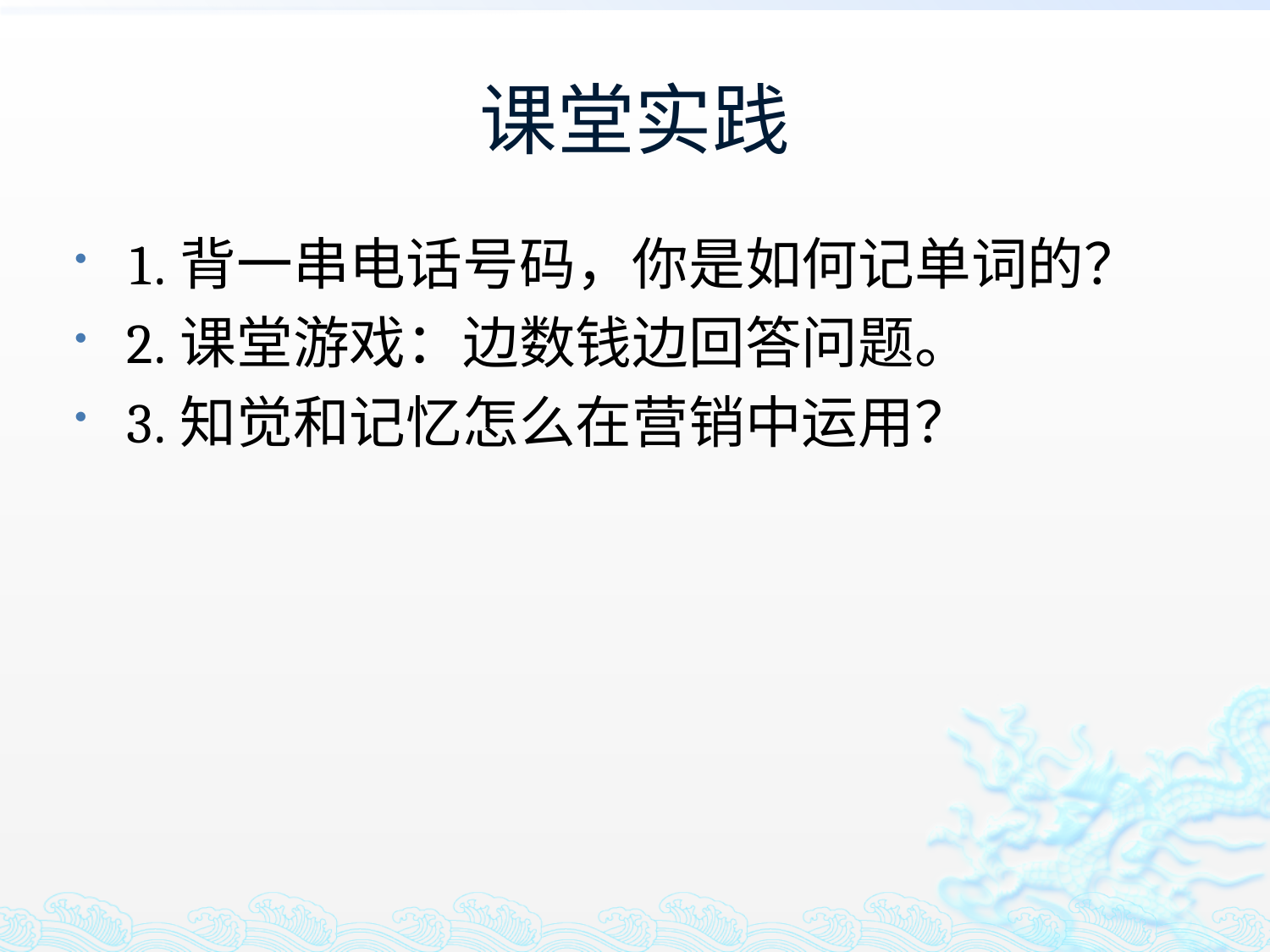

# 课堂实践
1.背一串电话号码，你是如何记单词的？
2.课堂游戏：边数钱边回答问题。
3.知觉和记忆怎么在营销中运用？